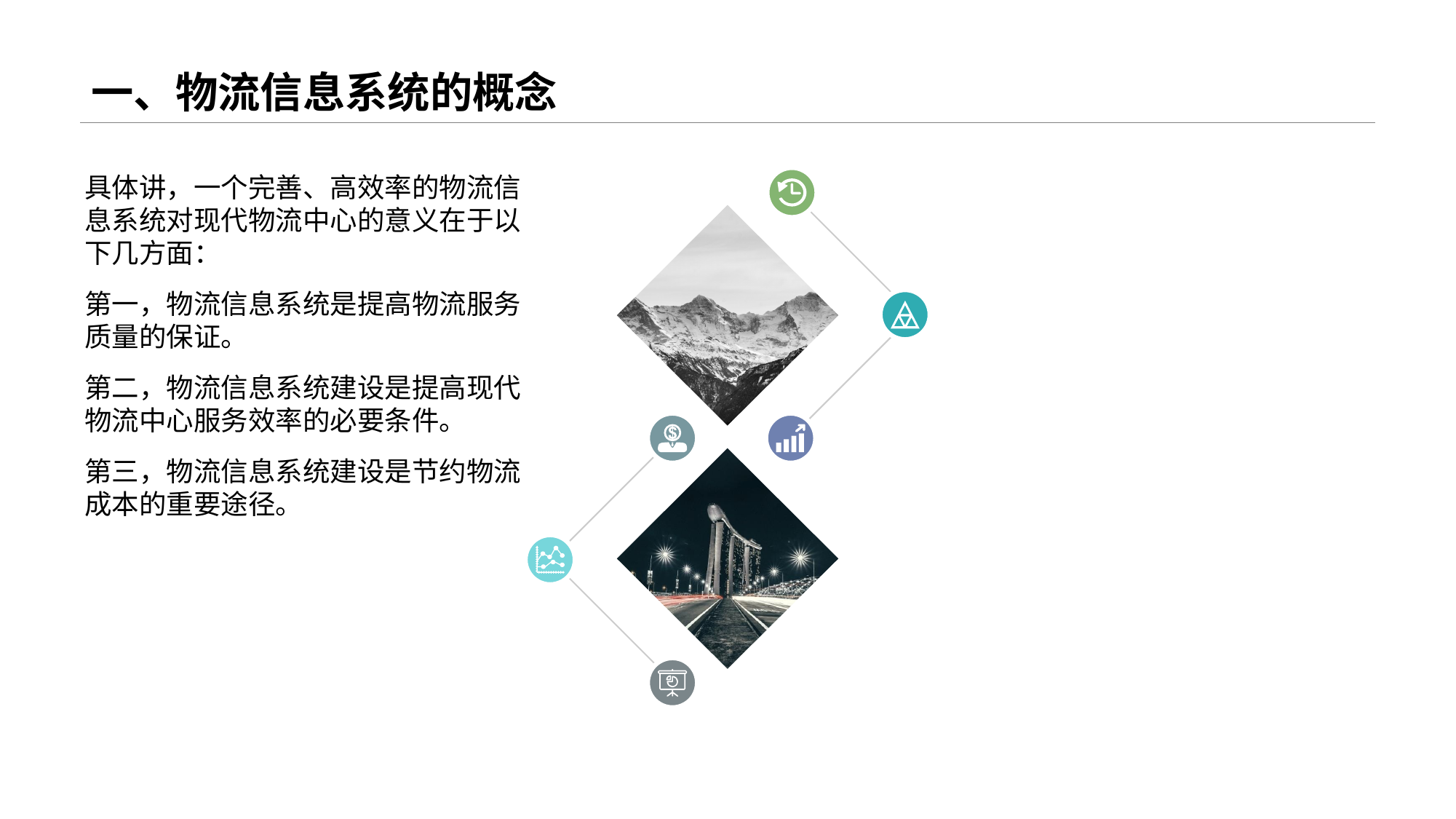

# 一、物流信息系统的概念
具体讲，一个完善、高效率的物流信息系统对现代物流中心的意义在于以下几方面：
第一，物流信息系统是提高物流服务质量的保证。
第二，物流信息系统建设是提高现代物流中心服务效率的必要条件。
第三，物流信息系统建设是节约物流成本的重要途径。

4